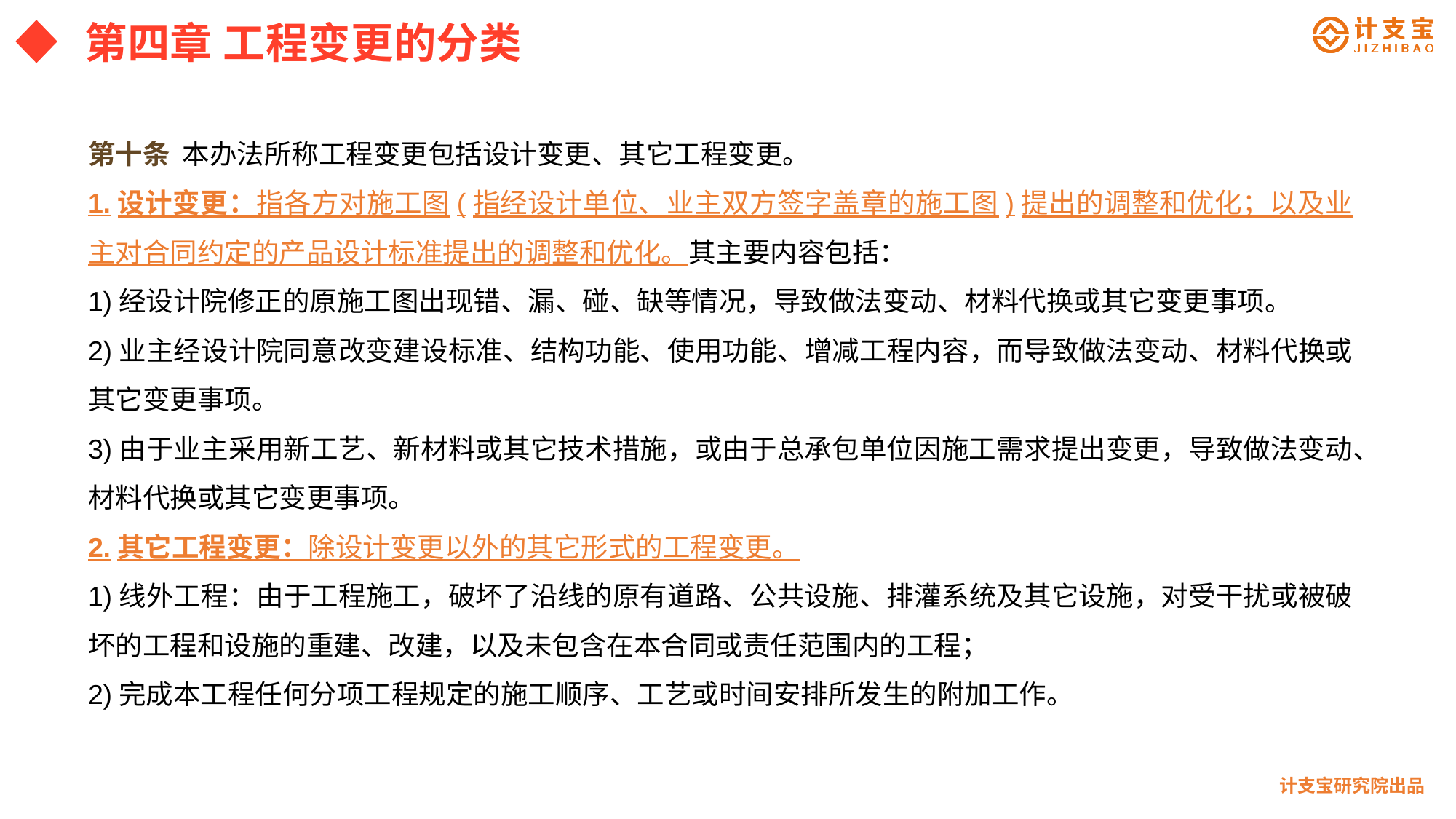

第四章 工程变更的分类

第十条  本办法所称工程变更包括设计变更、其它工程变更。
1.设计变更：指各方对施工图(指经设计单位、业主双方签字盖章的施工图)提出的调整和优化；以及业主对合同约定的产品设计标准提出的调整和优化。其主要内容包括：
1)经设计院修正的原施工图出现错、漏、碰、缺等情况，导致做法变动、材料代换或其它变更事项。
2)业主经设计院同意改变建设标准、结构功能、使用功能、增减工程内容，而导致做法变动、材料代换或其它变更事项。
3)由于业主采用新工艺、新材料或其它技术措施，或由于总承包单位因施工需求提出变更，导致做法变动、材料代换或其它变更事项。
2.其它工程变更：除设计变更以外的其它形式的工程变更。
1)线外工程：由于工程施工，破坏了沿线的原有道路、公共设施、排灌系统及其它设施，对受干扰或被破坏的工程和设施的重建、改建，以及未包含在本合同或责任范围内的工程；
2)完成本工程任何分项工程规定的施工顺序、工艺或时间安排所发生的附加工作。